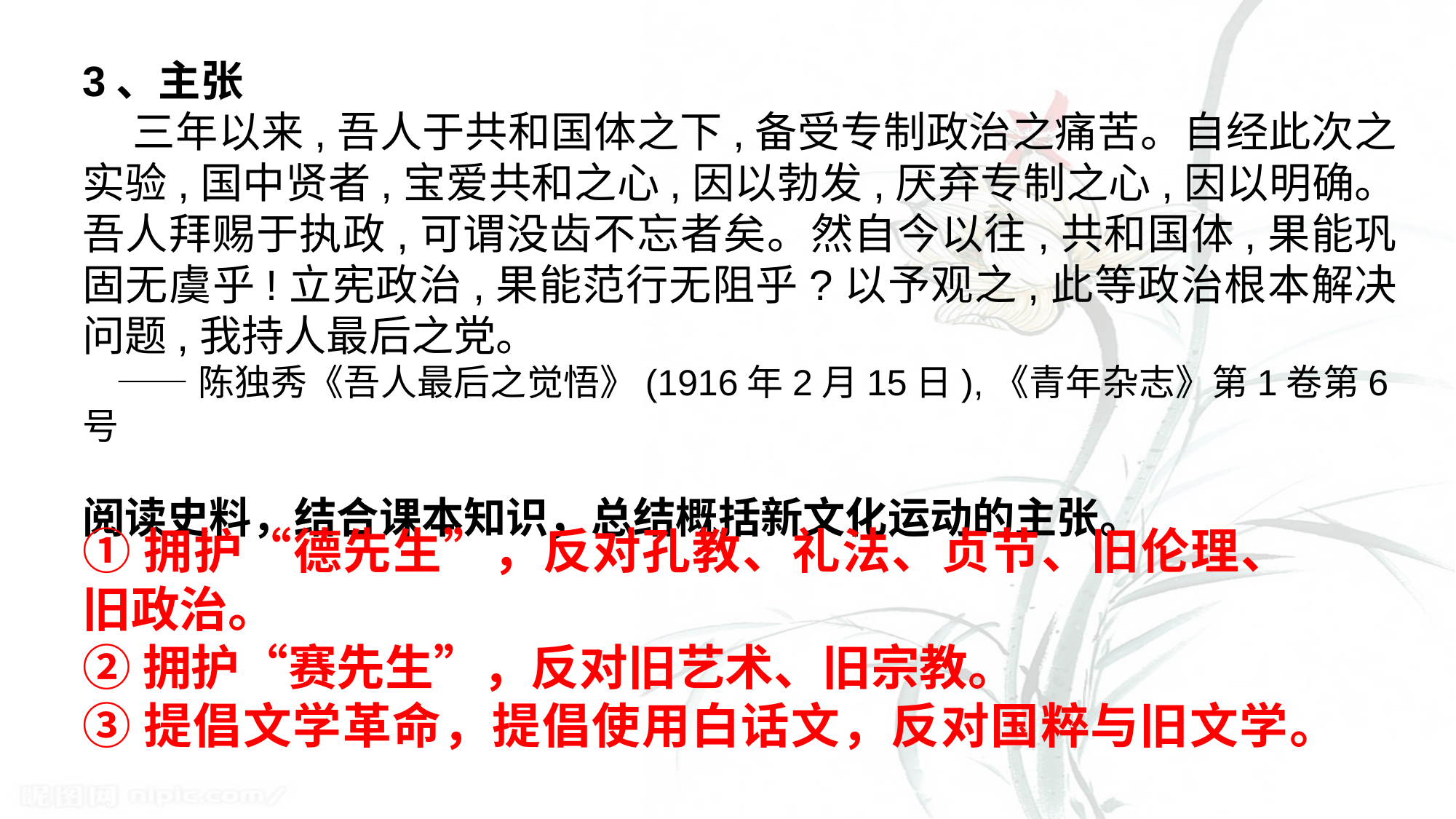

3、主张
    三年以来,吾人于共和国体之下,备受专制政治之痛苦。自经此次之实验,国中贤者,宝爱共和之心,因以勃发,厌弃专制之心,因以明确。吾人拜赐于执政,可谓没齿不忘者矣。然自今以往,共和国体,果能巩固无虞乎!立宪政治,果能范行无阻乎?以予观之,此等政治根本解决问题,我持人最后之党。
    ——陈独秀《吾人最后之觉悟》(1916年2月15日),《青年杂志》第1卷第6号

阅读史料，结合课本知识，总结概括新文化运动的主张。
①拥护“德先生”，反对孔教、礼法、贞节、旧伦理、旧政治。
②拥护“赛先生”，反对旧艺术、旧宗教。
③提倡文学革命，提倡使用白话文，反对国粹与旧文学。